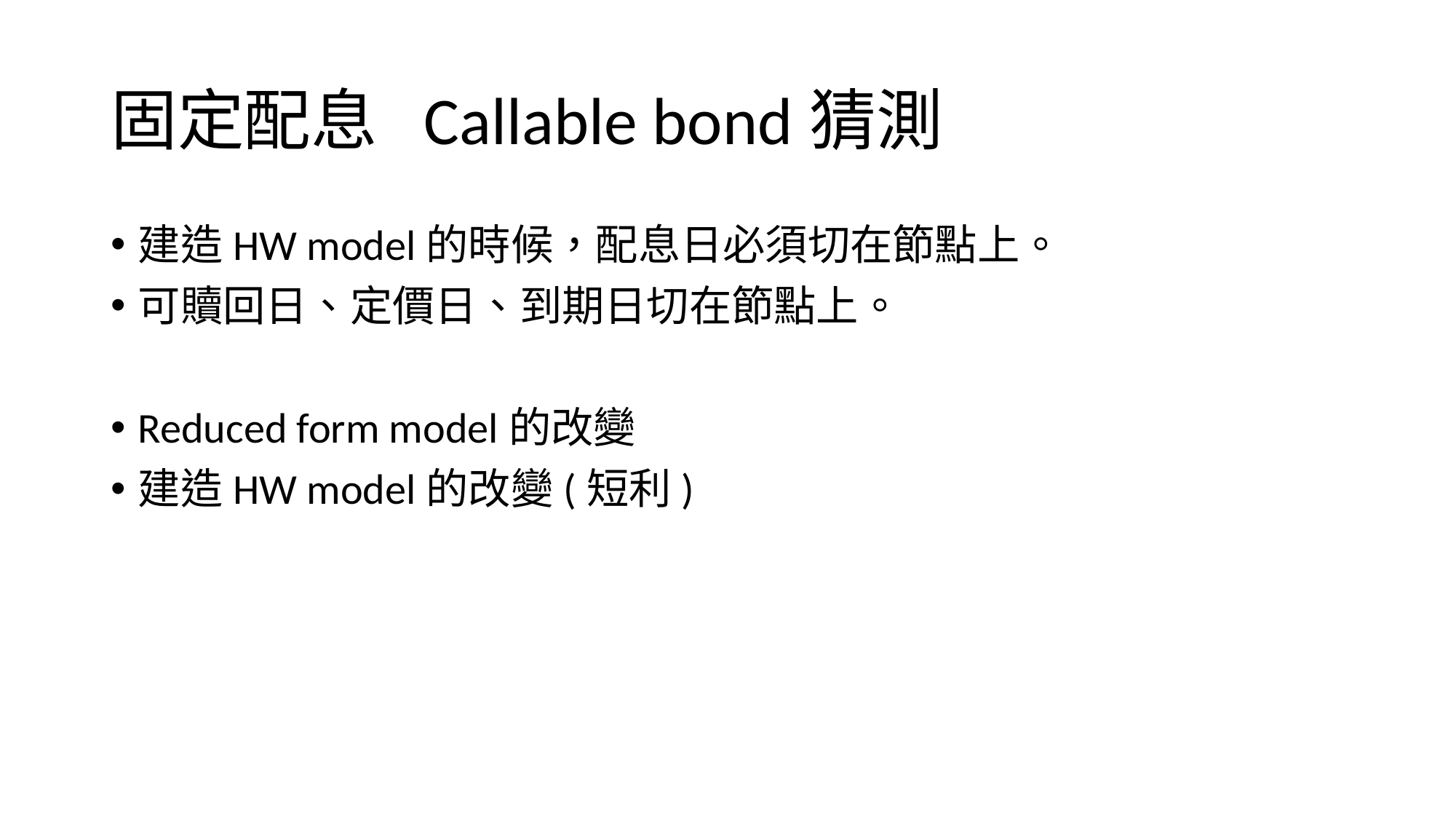

# 固定配息  Callable bond猜測
建造HW model的時候，配息日必須切在節點上。
可贖回日、定價日、到期日切在節點上。

Reduced form model的改變
建造HW model的改變(短利)